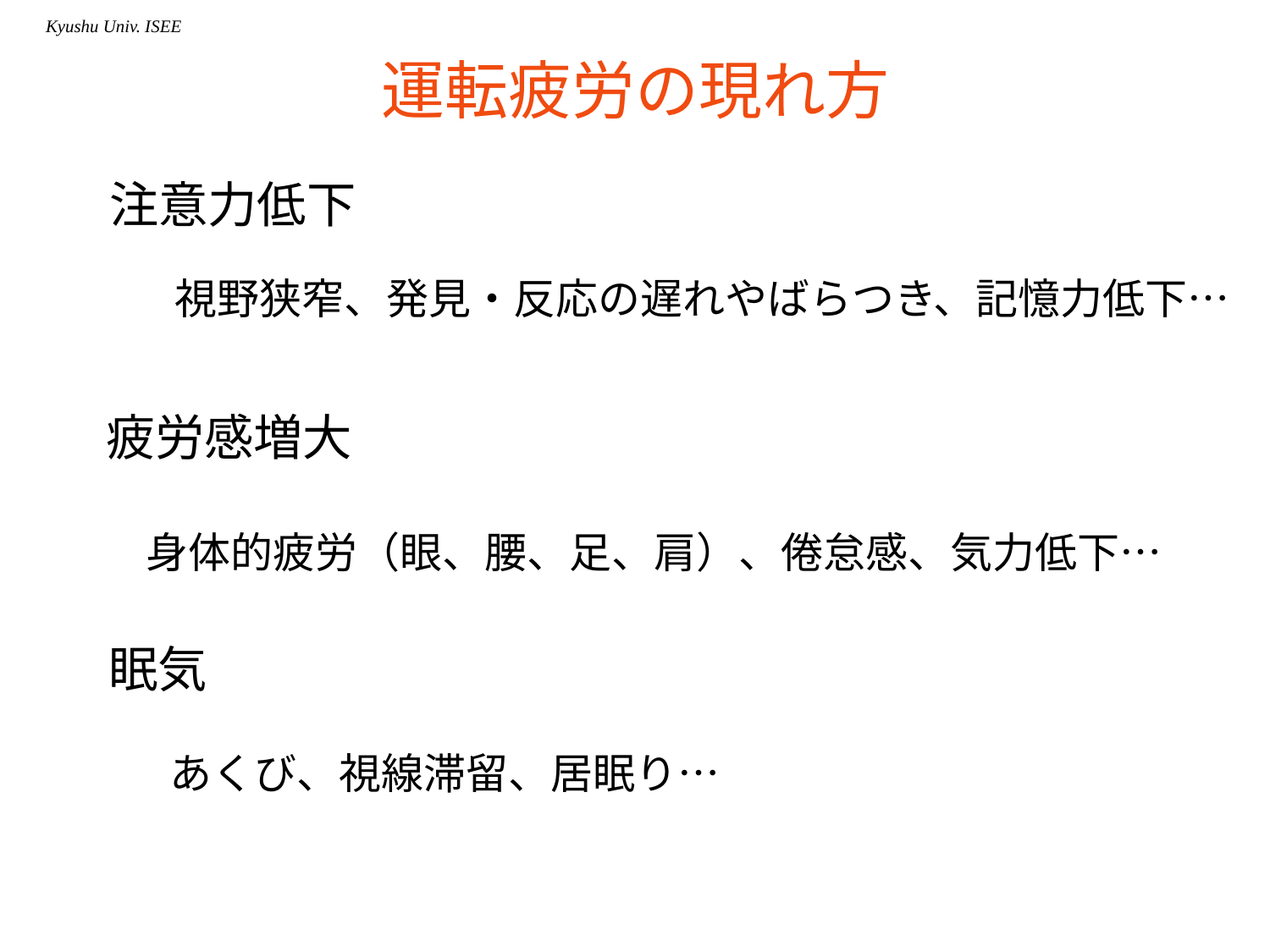

# 運転疲労の現れ方
注意力低下
視野狭窄、発見・反応の遅れやばらつき、記憶力低下…
疲労感増大
身体的疲労（眼、腰、足、肩）、倦怠感、気力低下…
眠気
あくび、視線滞留、居眠り…